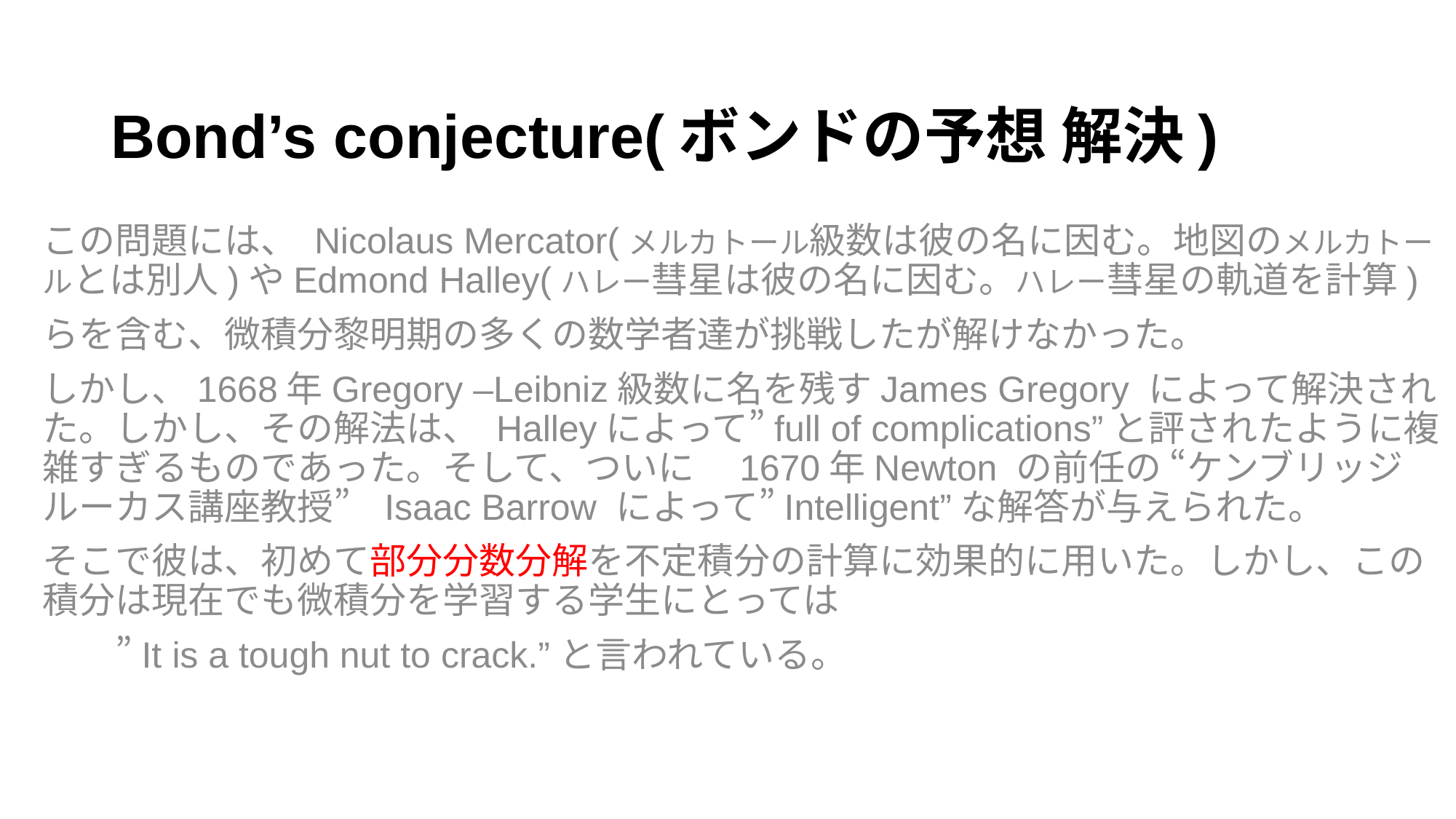

# Bond’s conjecture(ボンドの予想 解決)
この問題には、 Nicolaus Mercator(メルカトール級数は彼の名に因む。地図のメルカトールとは別人)やEdmond Halley(ハレー彗星は彼の名に因む。ハレー彗星の軌道を計算)
らを含む、微積分黎明期の多くの数学者達が挑戦したが解けなかった。
しかし、1668年Gregory –Leibniz級数に名を残すJames Gregory によって解決された。しかし、その解法は、 Halleyによって”full of complications”と評されたように複雑すぎるものであった。そして、ついに　1670年Newton の前任の “ケンブリッジ　ルーカス講座教授”   Isaac Barrow によって”Intelligent”な解答が与えられた。
そこで彼は、初めて部分分数分解を不定積分の計算に効果的に用いた。しかし、この積分は現在でも微積分を学習する学生にとっては
　　”It is a tough nut to crack.”と言われている。